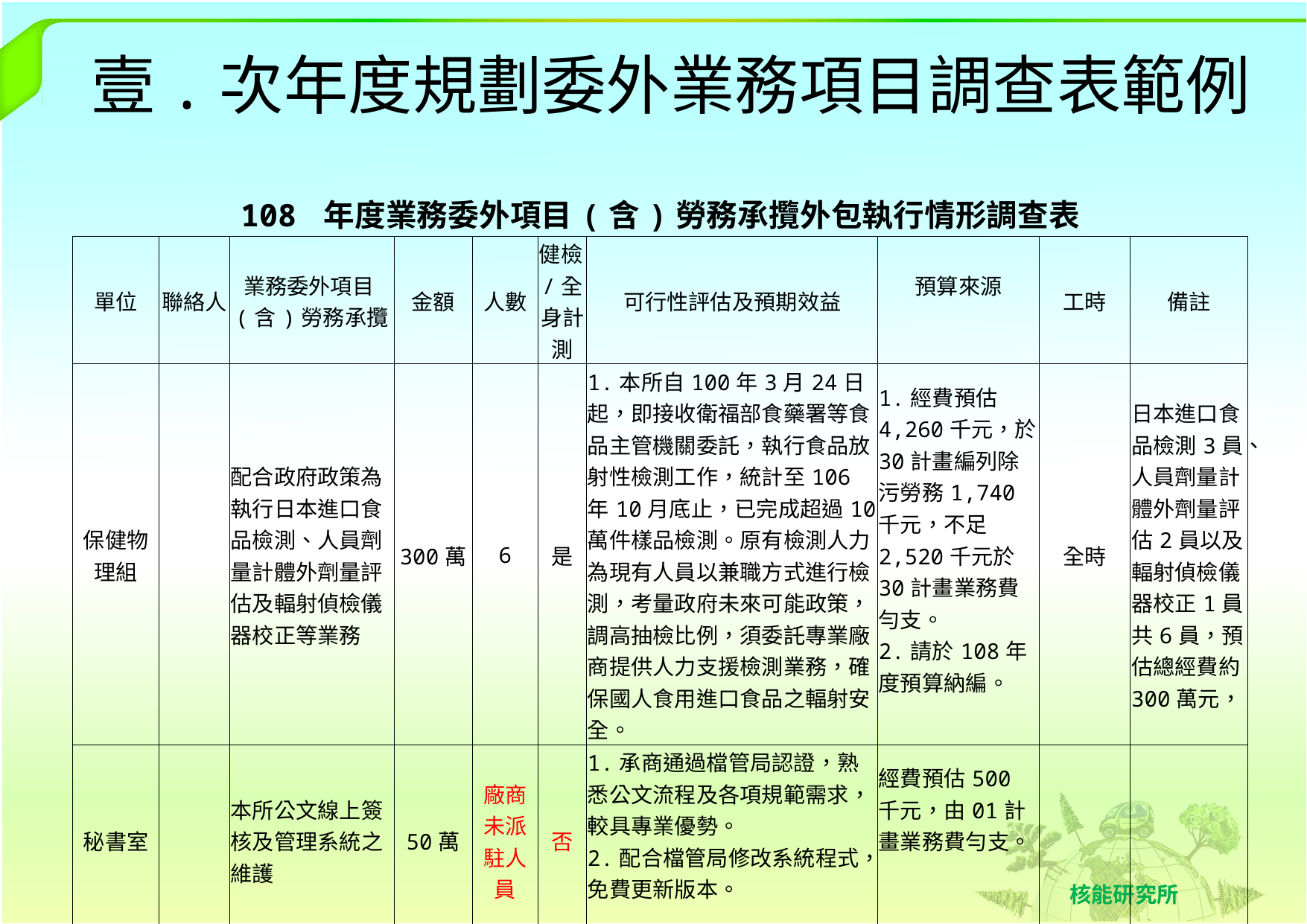

# 壹.次年度規劃委外業務項目調查表範例
| 108 年度業務委外項目(含)勞務承攬外包執行情形調查表 |  |  |  |  |  |  |  |  |  |
| --- | --- | --- | --- | --- | --- | --- | --- | --- | --- |
| 單位 | 聯絡人 | 業務委外項目(含)勞務承攬 | 金額 | 人數 | 健檢/全身計測 | 可行性評估及預期效益 | 預算來源 | 工時 | 備註 |
| 保健物理組 |  | 配合政府政策為執行日本進口食品檢測、人員劑量計體外劑量評估及輻射偵檢儀器校正等業務 | 300萬 | 6 | 是 | 1.本所自100年3月24日起，即接收衛福部食藥署等食品主管機關委託，執行食品放射性檢測工作，統計至106年10月底止，已完成超過10萬件樣品檢測。原有檢測人力為現有人員以兼職方式進行檢測，考量政府未來可能政策，調高抽檢比例，須委託專業廠商提供人力支援檢測業務，確保國人食用進口食品之輻射安全。 | 1.經費預估4,260千元，於30計畫編列除污勞務1,740千元，不足2,520千元於30計畫業務費勻支。 2.請於108年度預算納編。 | 全時 | 日本進口食品檢測3員、人員劑量計體外劑量評估2員以及輻射偵檢儀器校正1員共6員，預估總經費約300萬元， |
| 秘書室 |  | 本所公文線上簽核及管理系統之維護 | 50萬 | 廠商未派駐人員 | 否 | 1.承商通過檔管局認證，熟悉公文流程及各項規範需求，較具專業優勢。 2.配合檔管局修改系統程式，免費更新版本。 | 經費預估500千元，由01計畫業務費勻支。 |  |  |